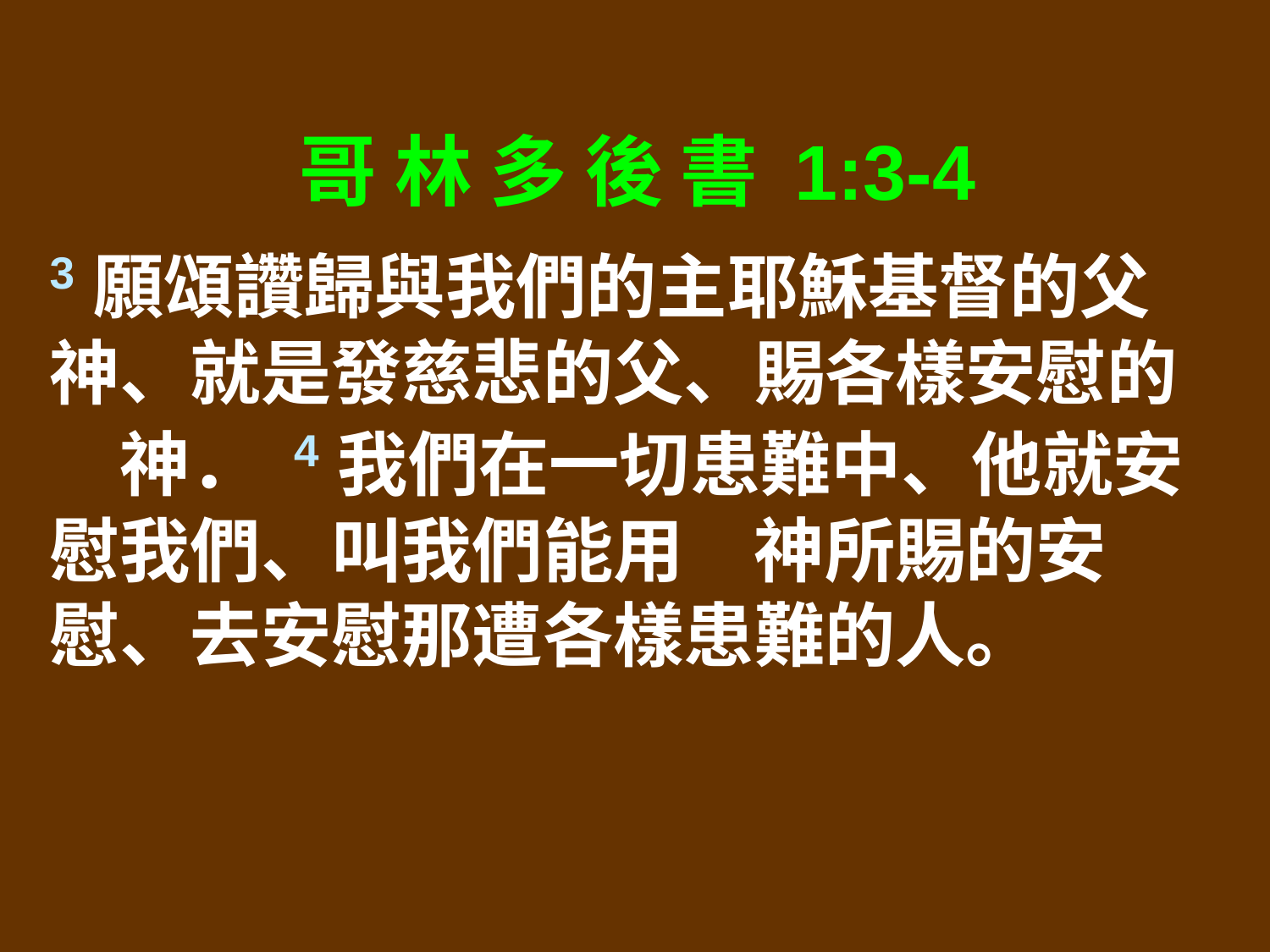

哥 林 多 後 書 1:3-4
3願頌讚歸與我們的主耶穌基督的父　神、就是發慈悲的父、賜各樣安慰的　神． 4我們在一切患難中、他就安慰我們、叫我們能用　神所賜的安慰、去安慰那遭各樣患難的人。